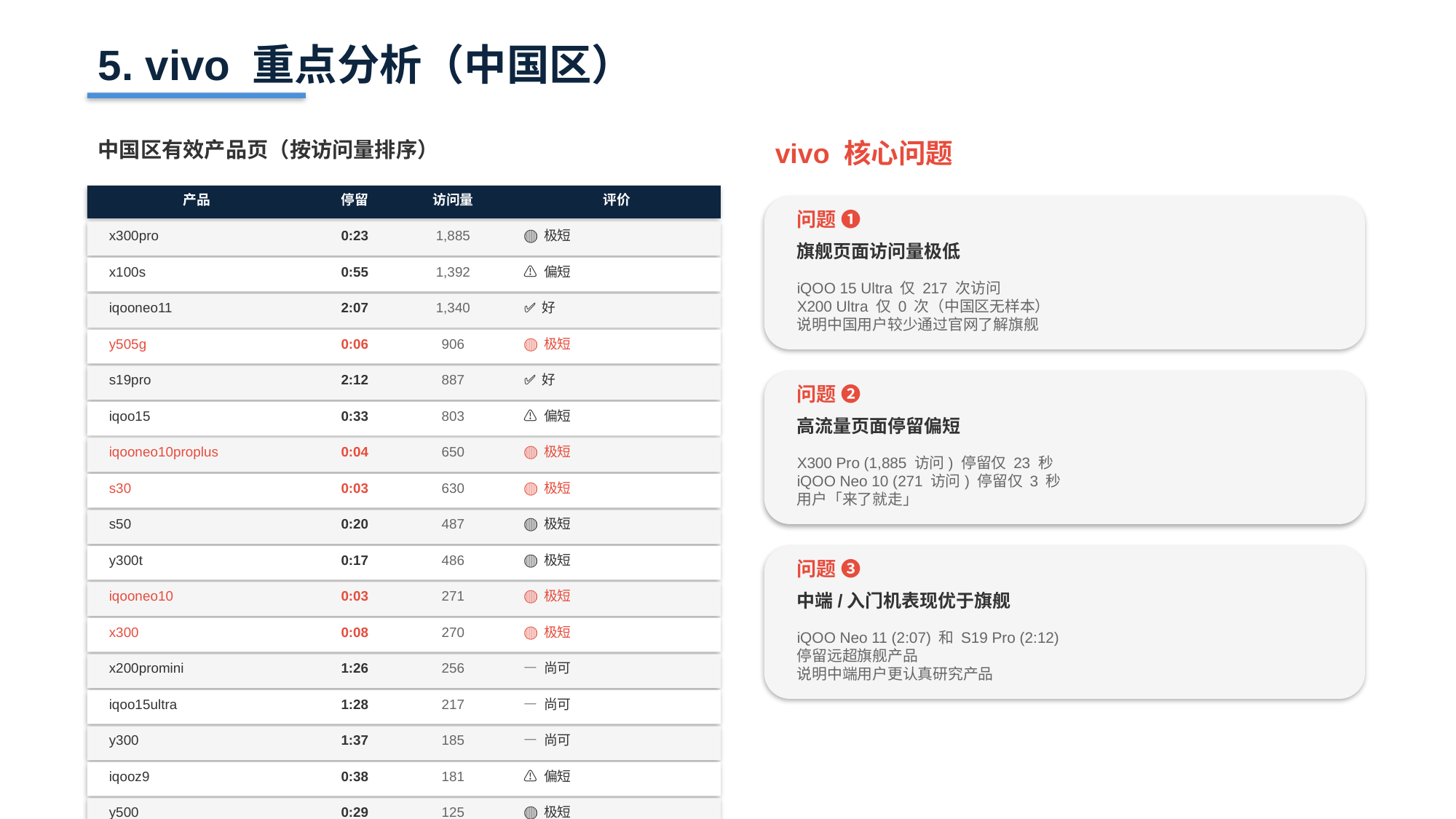

5. vivo 重点分析（中国区）

中国区有效产品页（按访问量排序）
vivo 核心问题

产品
停留
访问量
评价

问题 ❶

x300pro
0:23
1,885
🔴 极短
旗舰页面访问量极低

x100s
0:55
1,392
⚠️ 偏短
iQOO 15 Ultra 仅 217 次访问
X200 Ultra 仅 0 次（中国区无样本）
说明中国用户较少通过官网了解旗舰

iqooneo11
2:07
1,340
✅ 好

y505g
0:06
906
🔴 极短

s19pro
2:12
887
✅ 好

问题 ❷

iqoo15
0:33
803
⚠️ 偏短
高流量页面停留偏短

iqooneo10proplus
0:04
650
🔴 极短
X300 Pro (1,885 访问) 停留仅 23 秒
iQOO Neo 10 (271 访问) 停留仅 3 秒
用户「来了就走」

s30
0:03
630
🔴 极短

s50
0:20
487
🔴 极短

y300t
0:17
486
🔴 极短

问题 ❸

iqooneo10
0:03
271
🔴 极短
中端/入门机表现优于旗舰

x300
0:08
270
🔴 极短
iQOO Neo 11 (2:07) 和 S19 Pro (2:12)
停留远超旗舰产品
说明中端用户更认真研究产品

x200promini
1:26
256
— 尚可

iqoo15ultra
1:28
217
— 尚可

y300
1:37
185
— 尚可

iqooz9
0:38
181
⚠️ 偏短

y500
0:29
125
🔴 极短

iqoo15edition
1:36
97
— 尚可

xfold5
0:02
51
🔴 极短